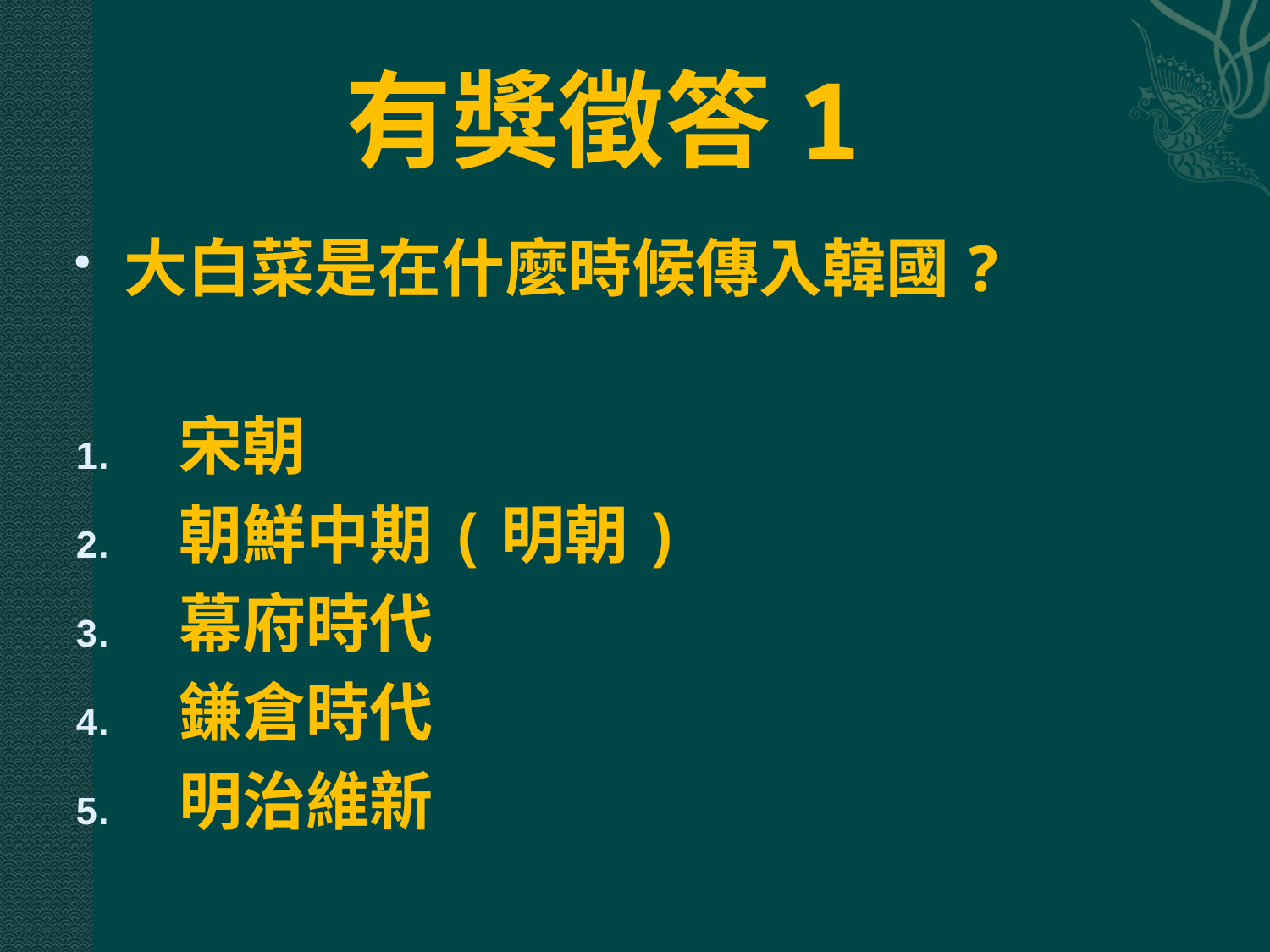

# 有獎徵答1
大白菜是在什麼時候傳入韓國?

宋朝
朝鮮中期(明朝)
幕府時代
鎌倉時代
明治維新